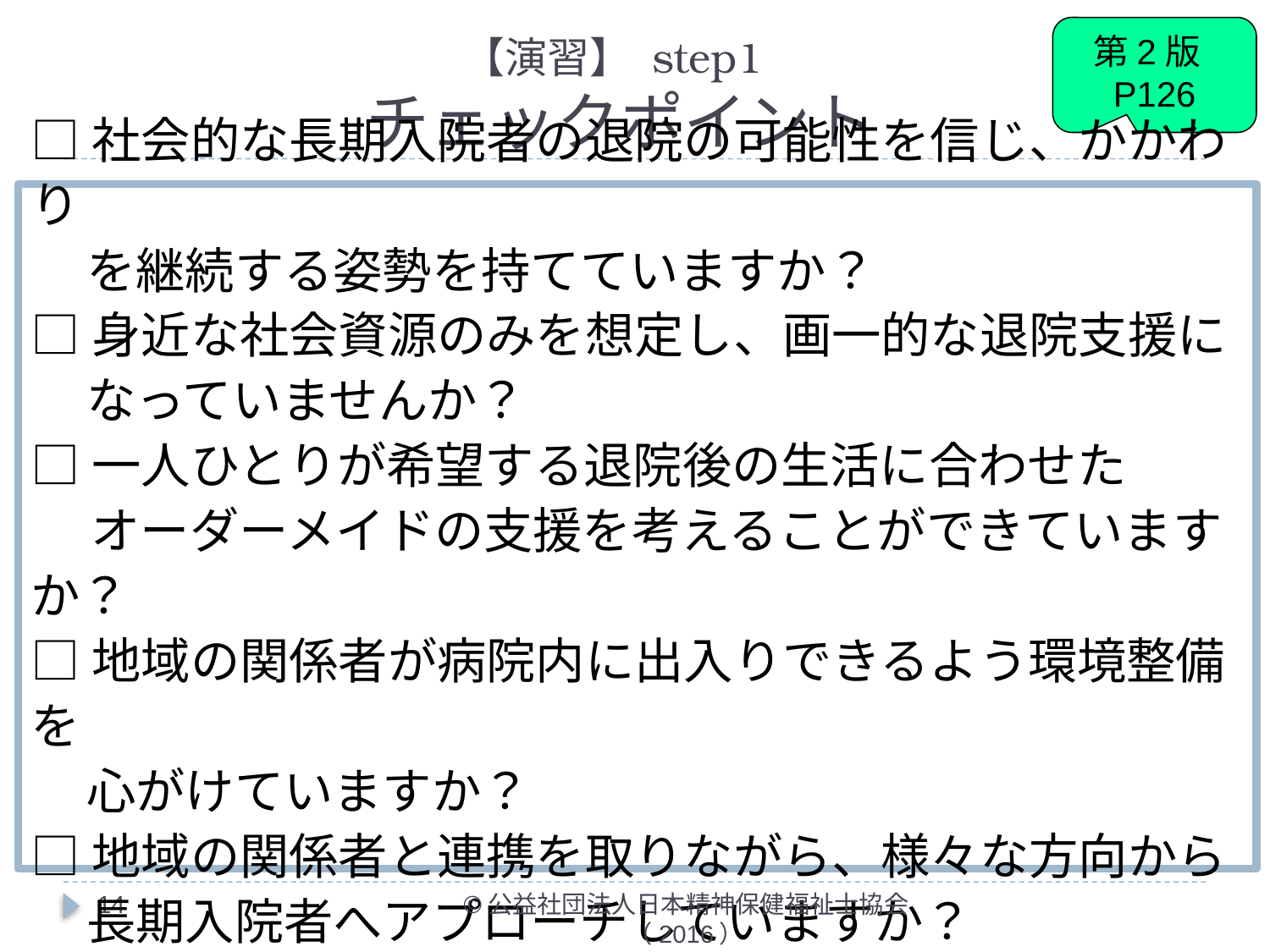

# 【演習】 step1 チェックポイント
第2版
P126
□社会的な長期入院者の退院の可能性を信じ、かかわり
    を継続する姿勢を持てていますか？
□身近な社会資源のみを想定し、画一的な退院支援に
    なっていませんか？
□一人ひとりが希望する退院後の生活に合わせた
　 オーダーメイドの支援を考えることができていますか？
□地域の関係者が病院内に出入りできるよう環境整備を
    心がけていますか？
□地域の関係者と連携を取りながら、様々な方向から
    長期入院者へアプローチしていますか？

14
©公益社団法人日本精神保健福祉士協会（2016）